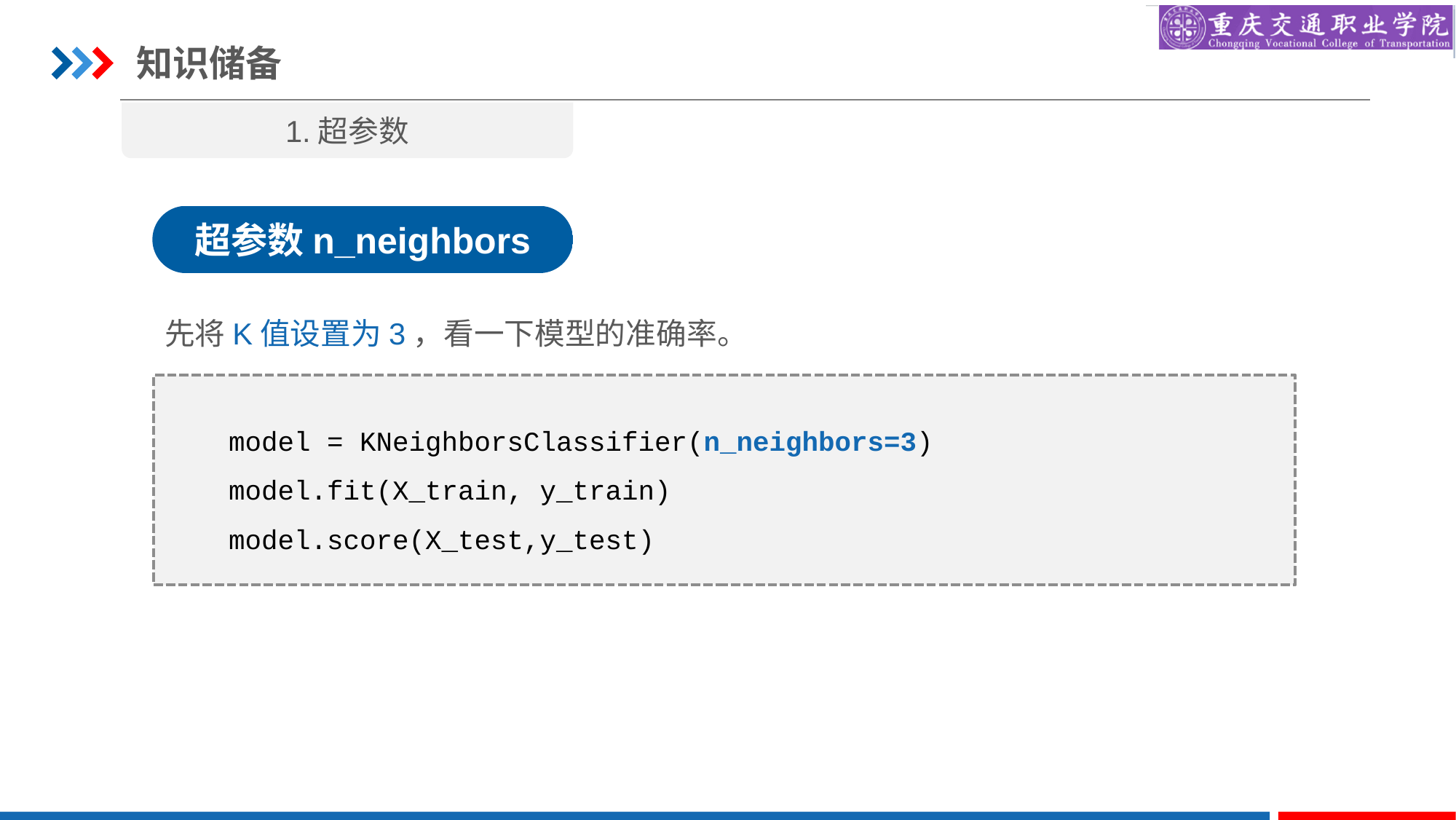

知识储备

1.超参数
超参数n_neighbors
先将K值设置为3，看一下模型的准确率。

model = KNeighborsClassifier(n_neighbors=3)
model.fit(X_train, y_train)
model.score(X_test,y_test)